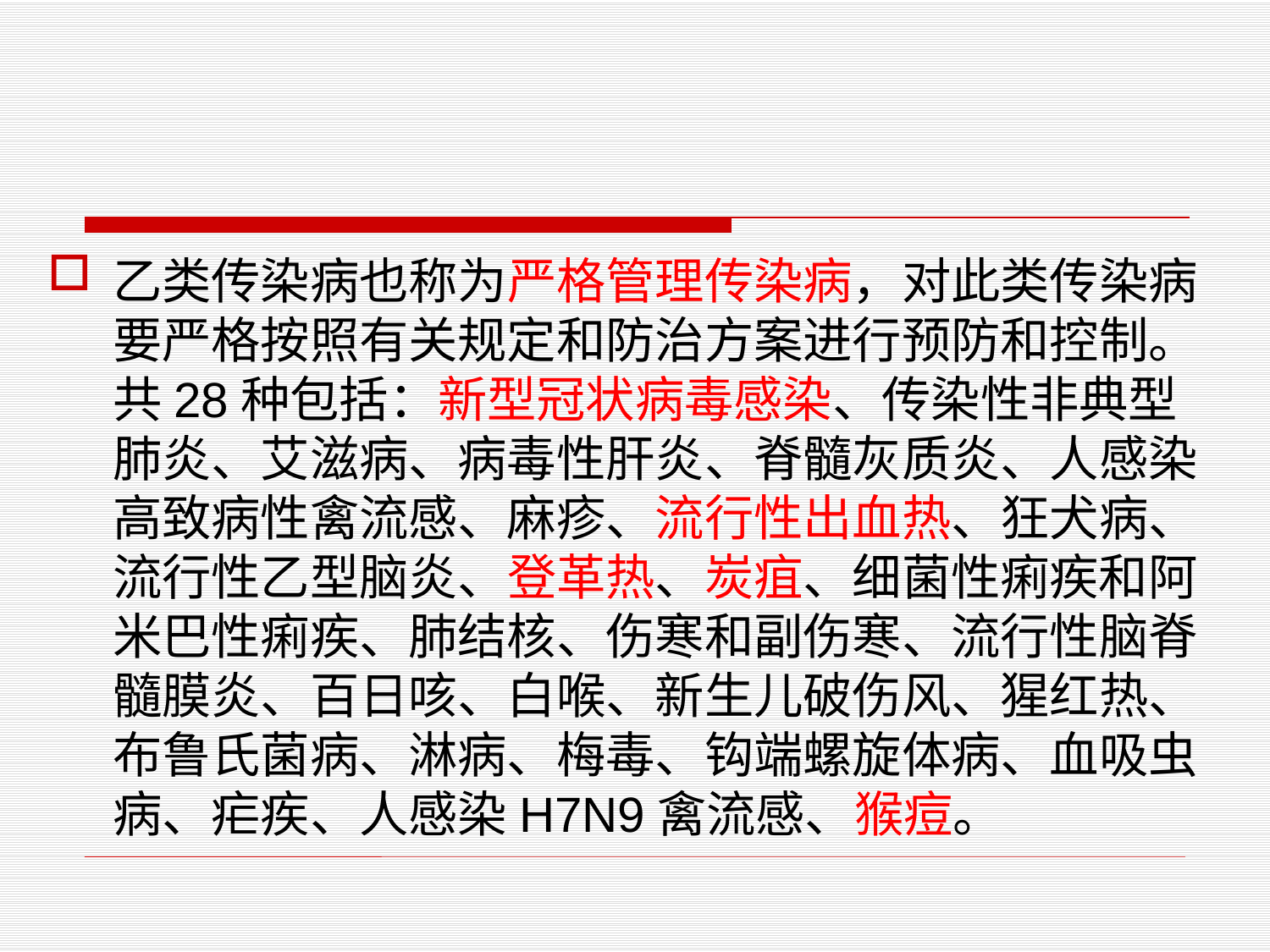

#
乙类传染病也称为严格管理传染病，对此类传染病要严格按照有关规定和防治方案进行预防和控制。共28种包括：新型冠状病毒感染、传染性非典型肺炎、艾滋病、病毒性肝炎、脊髓灰质炎、人感染高致病性禽流感、麻疹、流行性出血热、狂犬病、流行性乙型脑炎、登革热、炭疽、细菌性痢疾和阿米巴性痢疾、肺结核、伤寒和副伤寒、流行性脑脊髓膜炎、百日咳、白喉、新生儿破伤风、猩红热、布鲁氏菌病、淋病、梅毒、钩端螺旋体病、血吸虫病、疟疾、人感染H7N9禽流感、猴痘。